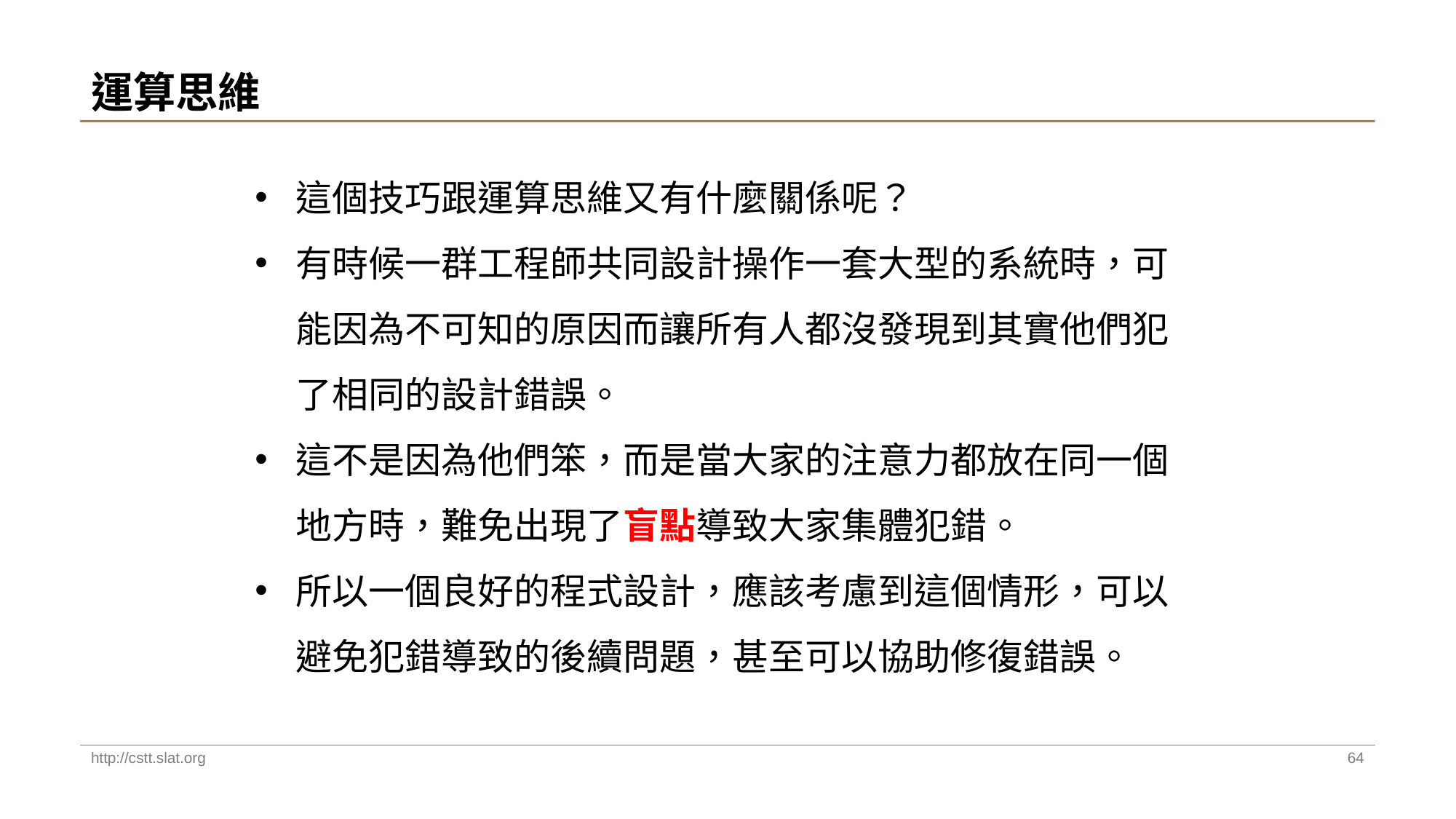

# 運算思維
這個技巧跟運算思維又有什麼關係呢？
有時候一群工程師共同設計操作一套大型的系統時，可能因為不可知的原因而讓所有人都沒發現到其實他們犯了相同的設計錯誤。
這不是因為他們笨，而是當大家的注意力都放在同一個地方時，難免出現了盲點導致大家集體犯錯。
所以一個良好的程式設計，應該考慮到這個情形，可以避免犯錯導致的後續問題，甚至可以協助修復錯誤。
http://cstt.slat.org
64